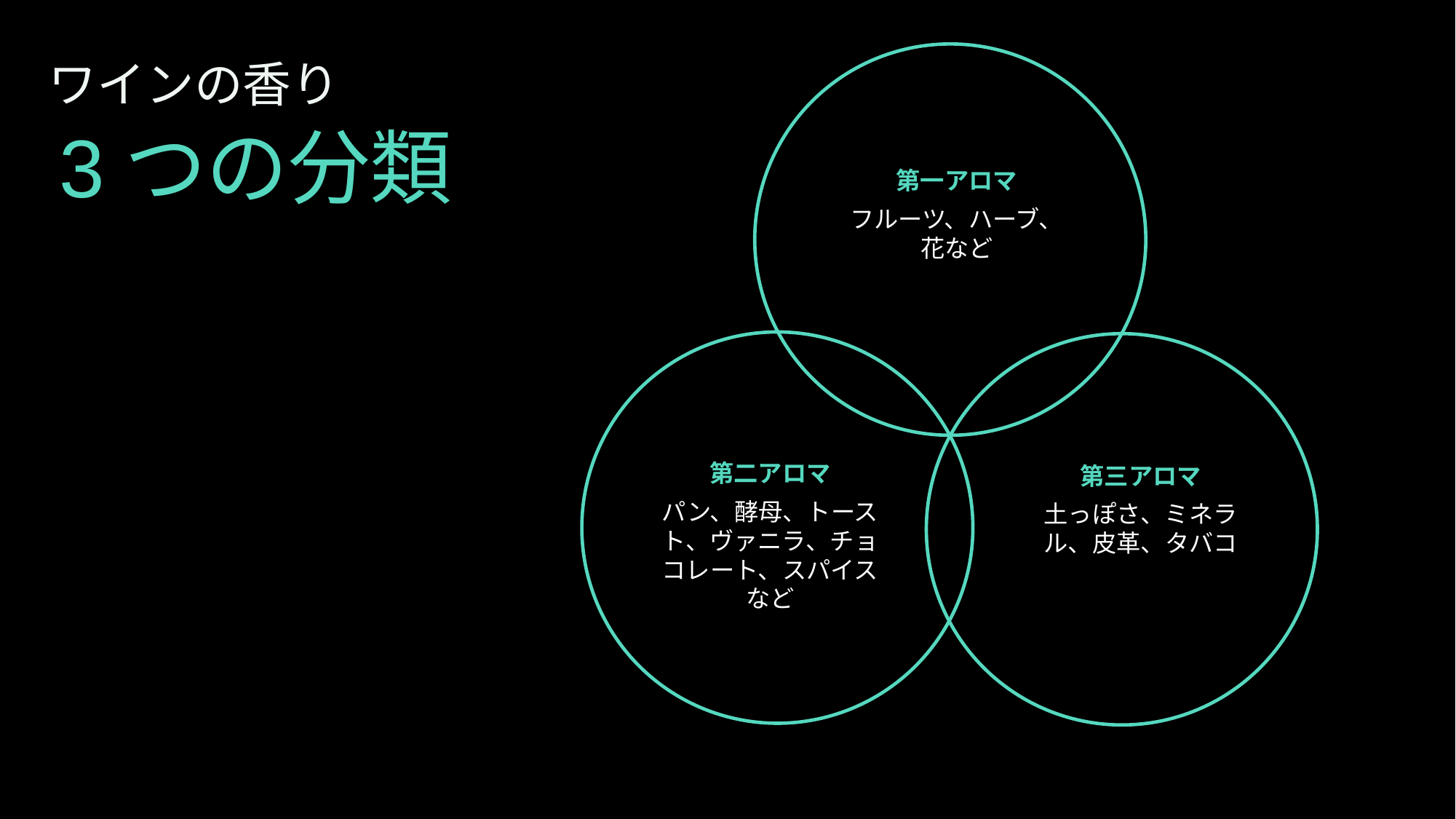

ワインの香り
3つの分類
第一アロマ
フルーツ、ハーブ、
花など

第二アロマ
パン、酵母、トースト、ヴァニラ、チョコレート、スパイスなど
第三アロマ
土っぽさ、ミネラル、皮革、タバコ